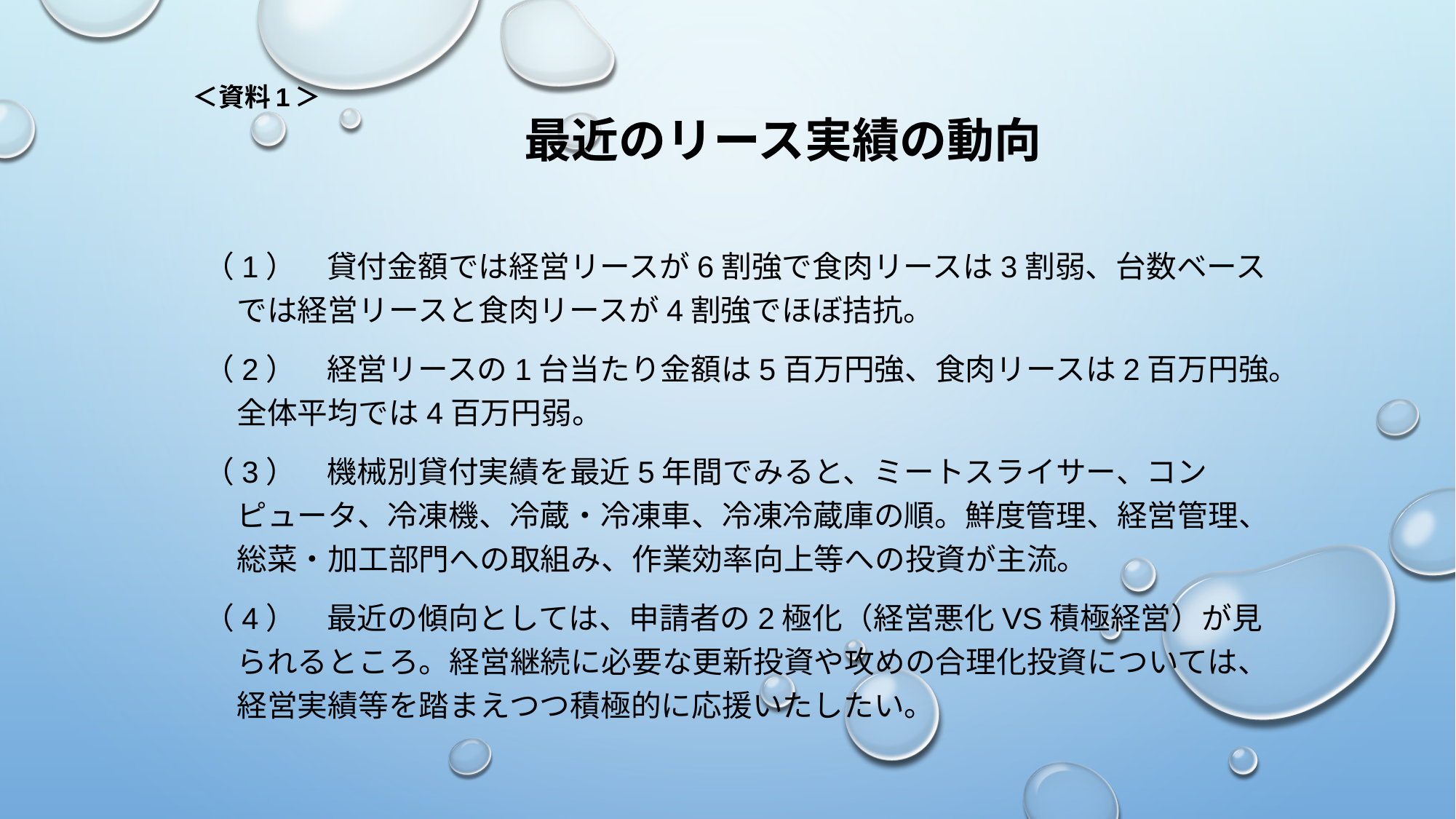

# ＜資料1＞　 　　　　　　　最近のリース実績の動向
（1）　貸付金額では経営リースが6割強で食肉リースは3割弱、台数ベースでは経営リースと食肉リースが4割強でほぼ拮抗。
（2）　経営リースの1台当たり金額は5百万円強、食肉リースは2百万円強。全体平均では4百万円弱。
（3）　機械別貸付実績を最近5年間でみると、ミートスライサー、コンピュータ、冷凍機、冷蔵・冷凍車、冷凍冷蔵庫の順。鮮度管理、経営管理、総菜・加工部門への取組み、作業効率向上等への投資が主流。
（4）　最近の傾向としては、申請者の2極化（経営悪化vs積極経営）が見られるところ。経営継続に必要な更新投資や攻めの合理化投資については、経営実績等を踏まえつつ積極的に応援いたしたい。